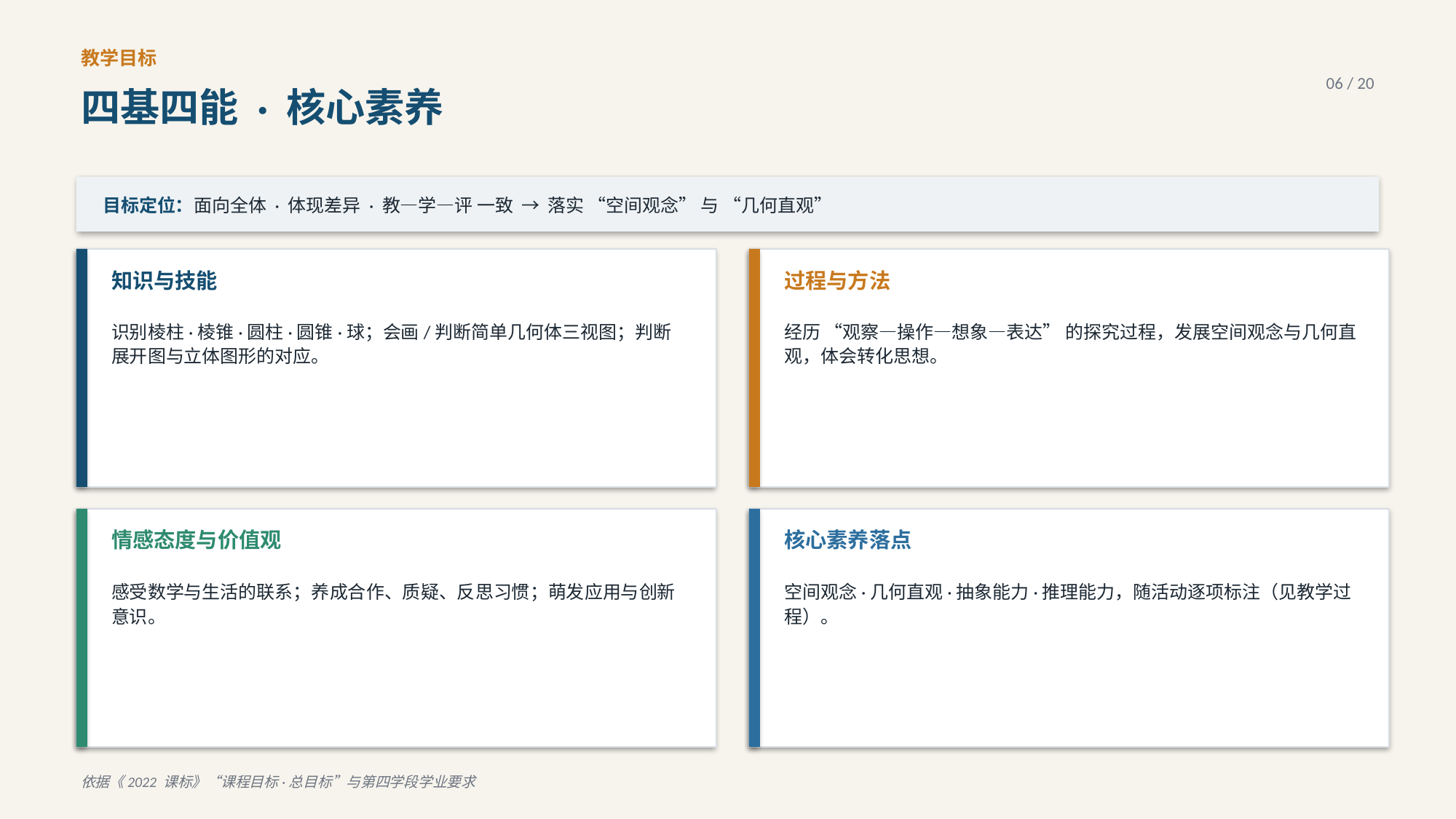

教学目标
06 / 20
四基四能 · 核心素养

目标定位：面向全体 · 体现差异 · 教—学—评 一致  →  落实 “空间观念” 与 “几何直观”

知识与技能
过程与方法
识别棱柱·棱锥·圆柱·圆锥·球；会画/判断简单几何体三视图；判断展开图与立体图形的对应。
经历 “观察—操作—想象—表达” 的探究过程，发展空间观念与几何直观，体会转化思想。

情感态度与价值观
核心素养落点
感受数学与生活的联系；养成合作、质疑、反思习惯；萌发应用与创新意识。
空间观念·几何直观·抽象能力·推理能力，随活动逐项标注（见教学过程）。
依据《2022 课标》“课程目标·总目标”与第四学段学业要求